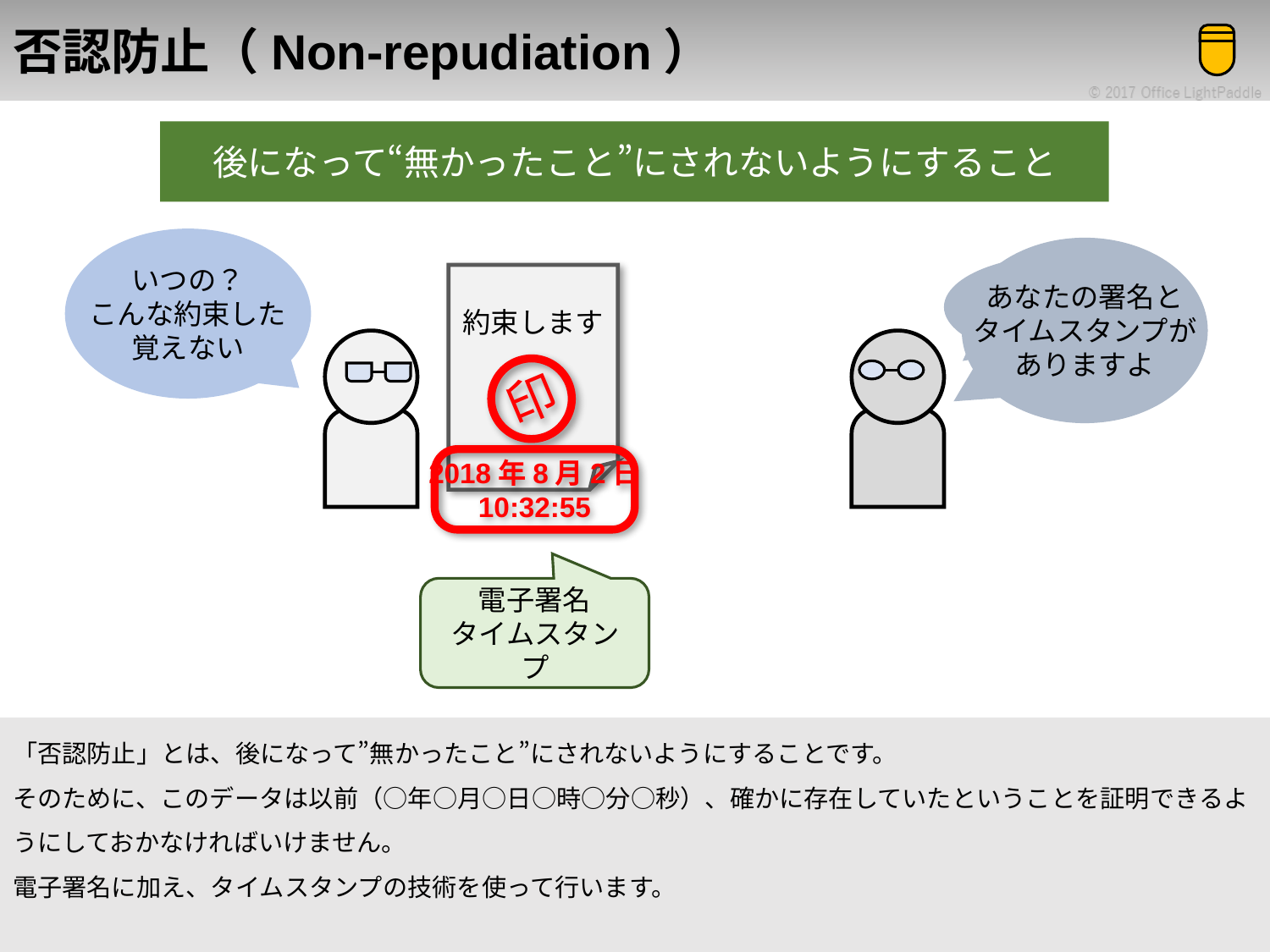

# 否認防止（Non-repudiation）

後になって“無かったこと”にされないようにすること
いつの？
こんな約束した
覚えない
あなたの署名と
タイムスタンプが
ありますよ
あの約束は？

約束します

印
2018年8月2日
10:32:55
電子署名
タイムスタンプ
「否認防止」とは、後になって”無かったこと”にされないようにすることです。
そのために、このデータは以前（○年○月○日○時○分○秒）、確かに存在していたということを証明できるようにしておかなければいけません。
電子署名に加え、タイムスタンプの技術を使って行います。